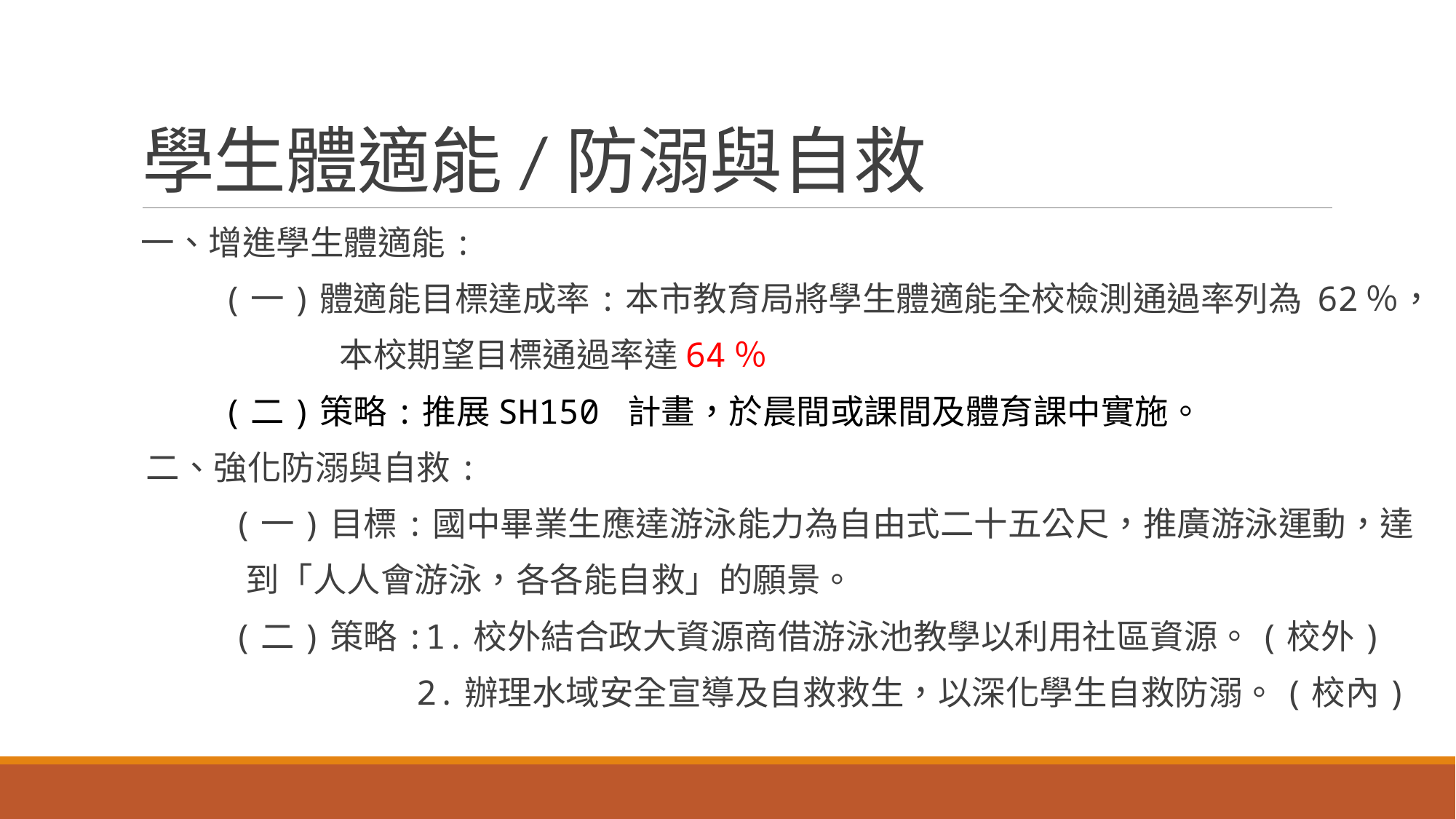

# 學生體適能/防溺與自救

一、增進學生體適能:
    (一)體適能目標達成率:本市教育局將學生體適能全校檢測通過率列為 62％，
                         本校期望目標通過率達64％
    (二)策略:推展SH150 計畫，於晨間或課間及體育課中實施。
 二、強化防溺與自救:
     (一)目標:國中畢業生應達游泳能力為自由式二十五公尺，推廣游泳運動，達
              到「人人會游泳，各各能自救」的願景。
     (二)策略:1.校外結合政大資源商借游泳池教學以利用社區資源。(校外)
              2.辦理水域安全宣導及自救救生，以深化學生自救防溺。(校內)